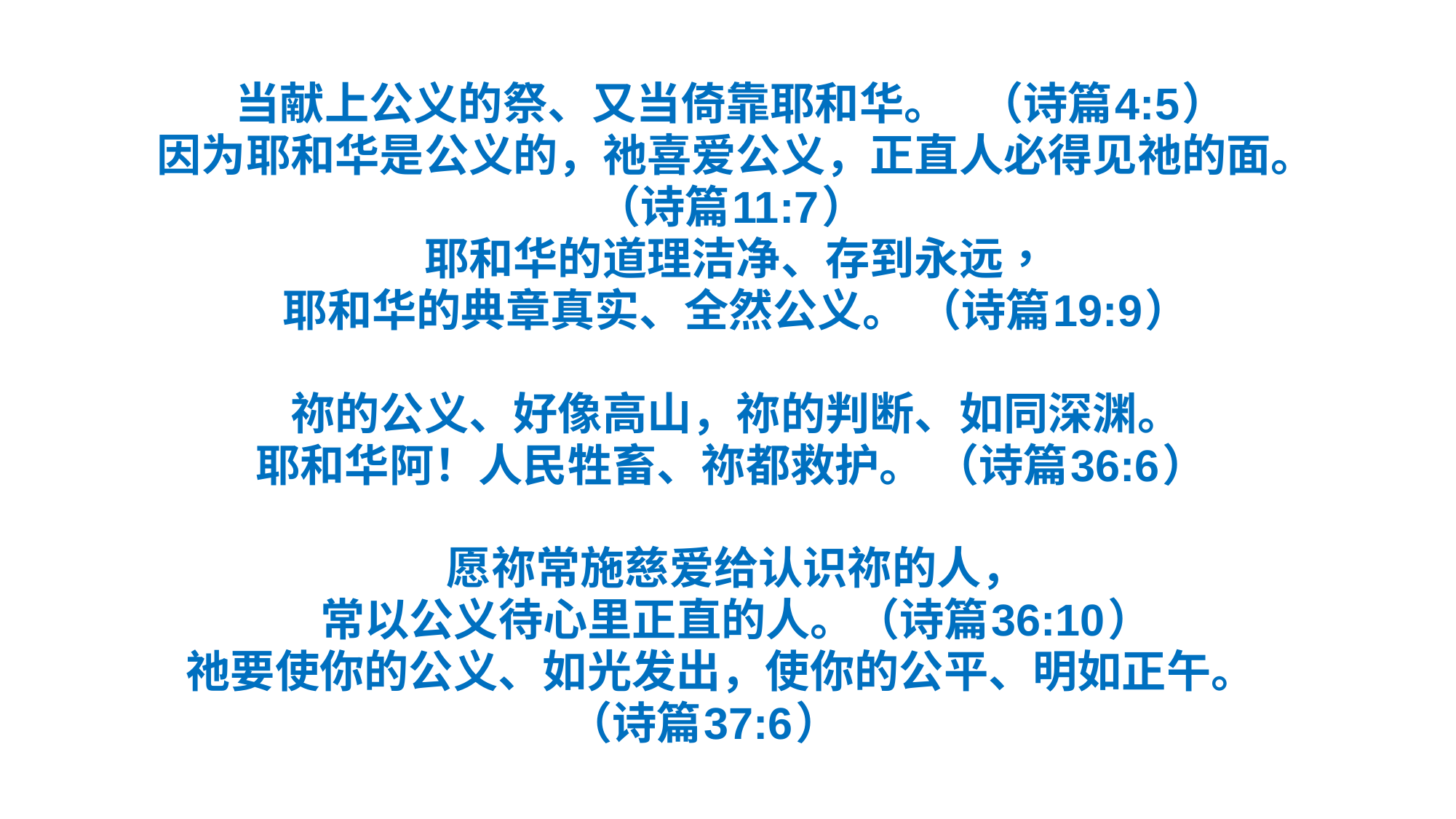

#
当献上公义的祭、又当倚靠耶和华。   （诗篇4:5）
因为耶和华是公义的，祂喜爱公义，正直人必得见祂的面。
（诗篇11:7）
耶和华的道理洁净、存到永远，
耶和华的典章真实、全然公义。 （诗篇19:9）

祢的公义、好像高山，祢的判断、如同深渊。
耶和华阿！人民牲畜、祢都救护。 （诗篇36:6）

愿祢常施慈爱给认识祢的人，
常以公义待心里正直的人。（诗篇36:10）
祂要使你的公义、如光发出，使你的公平、明如正午。
（诗篇37:6）